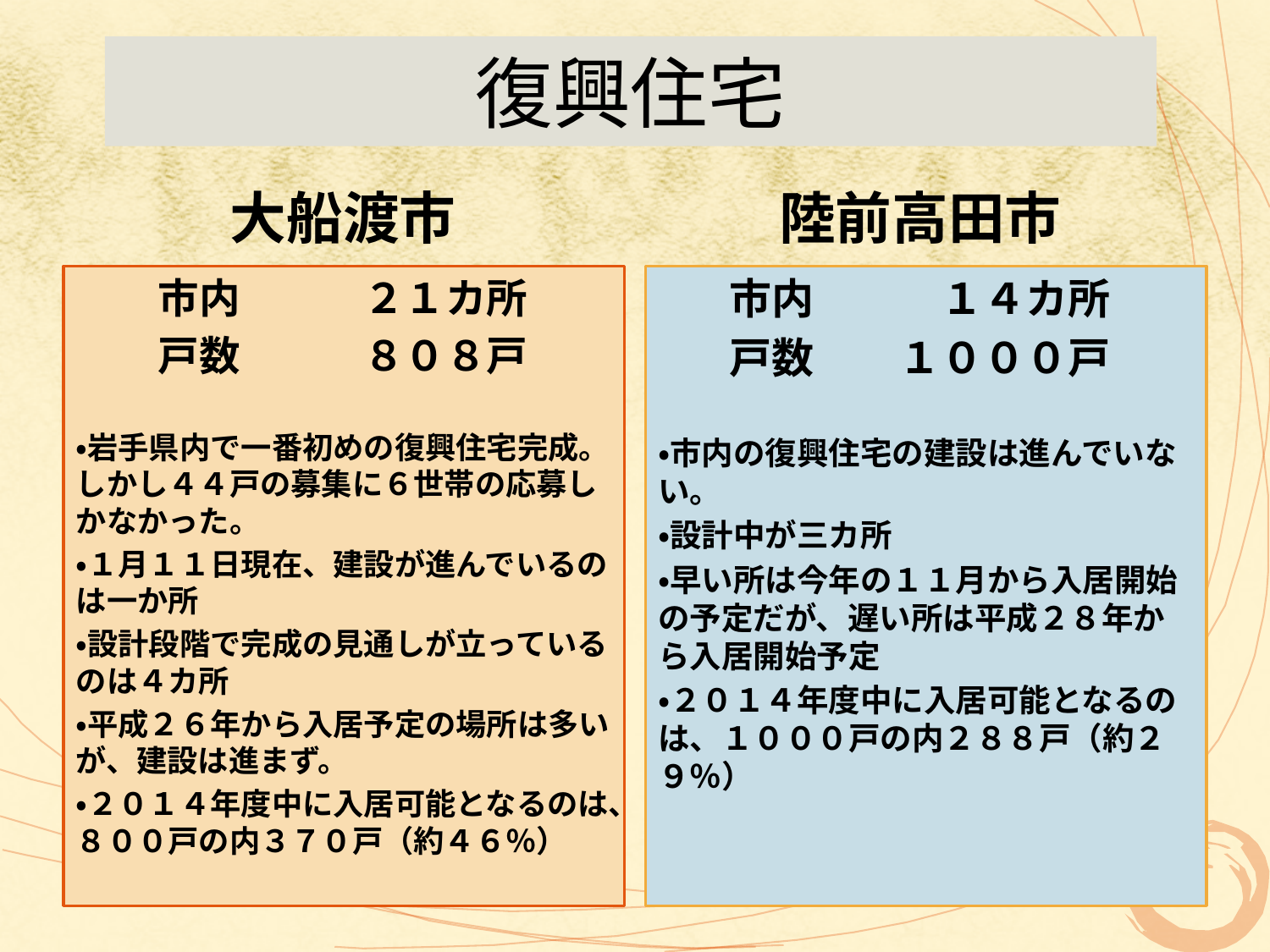

# 復興住宅
大船渡市
陸前高田市
　　市内　　　２１カ所
　　戸数　　　８０８戸

・岩手県内で一番初めの復興住宅完成。しかし４４戸の募集に６世帯の応募しかなかった。
・１月１１日現在、建設が進んでいるのは一か所
・設計段階で完成の見通しが立っているのは４カ所
・平成２６年から入居予定の場所は多いが、建設は進まず。
・２０１４年度中に入居可能となるのは、８００戸の内３７０戸（約４６％）

　   市内　　　１４カ所
　   戸数　　１０００戸

・市内の復興住宅の建設は進んでいない。
・設計中が三カ所
・早い所は今年の１１月から入居開始の予定だが、遅い所は平成２８年から入居開始予定
・２０１４年度中に入居可能となるのは、１０００戸の内２８８戸（約２９％）